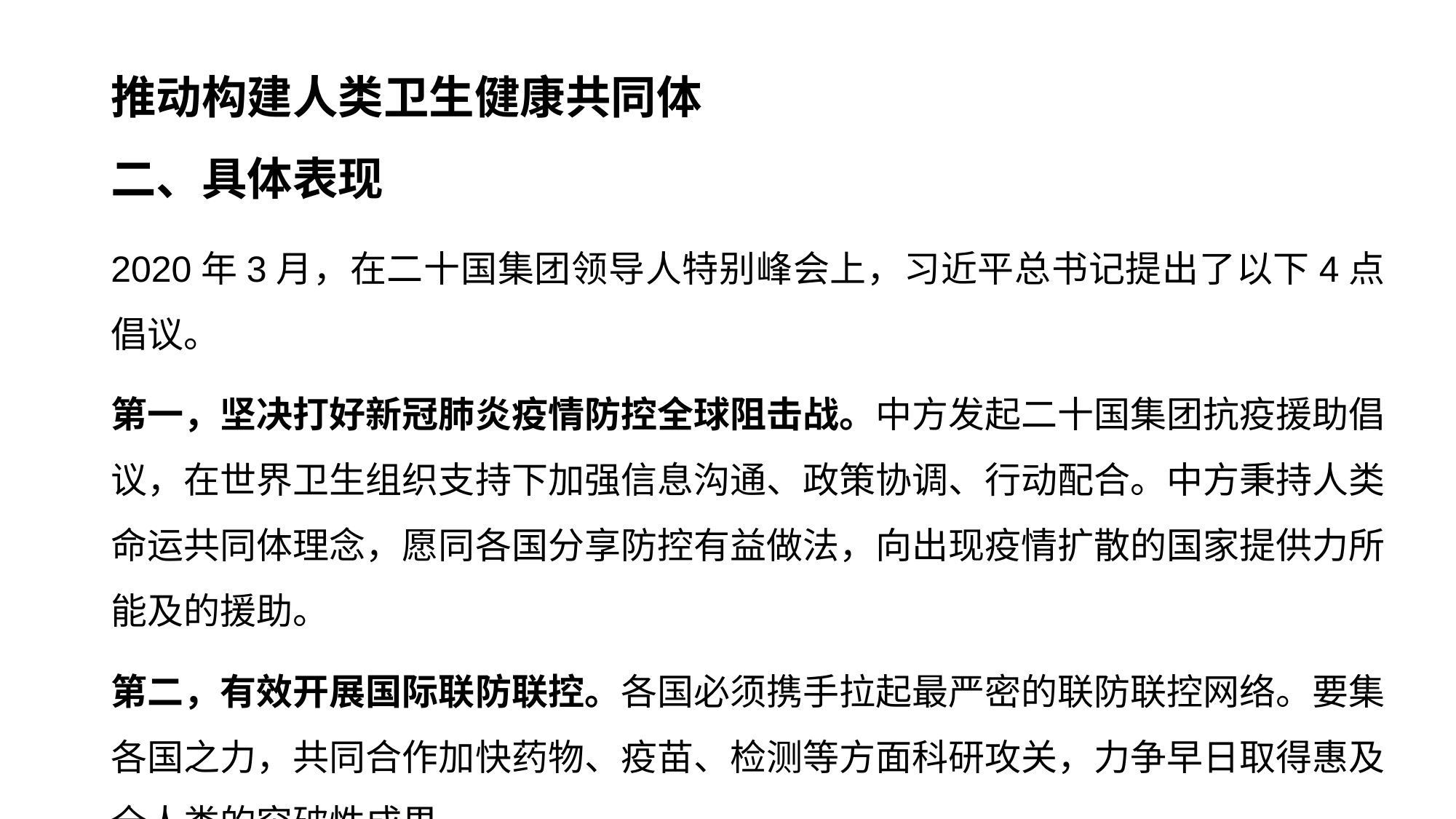

# 推动构建人类卫生健康共同体 二、具体表现
2020年3月，在二十国集团领导人特别峰会上，习近平总书记提出了以下4点倡议。
第一，坚决打好新冠肺炎疫情防控全球阻击战。中方发起二十国集团抗疫援助倡议，在世界卫生组织支持下加强信息沟通、政策协调、行动配合。中方秉持人类命运共同体理念，愿同各国分享防控有益做法，向出现疫情扩散的国家提供力所能及的援助。
第二，有效开展国际联防联控。各国必须携手拉起最严密的联防联控网络。要集各国之力，共同合作加快药物、疫苗、检测等方面科研攻关，力争早日取得惠及全人类的突破性成果。